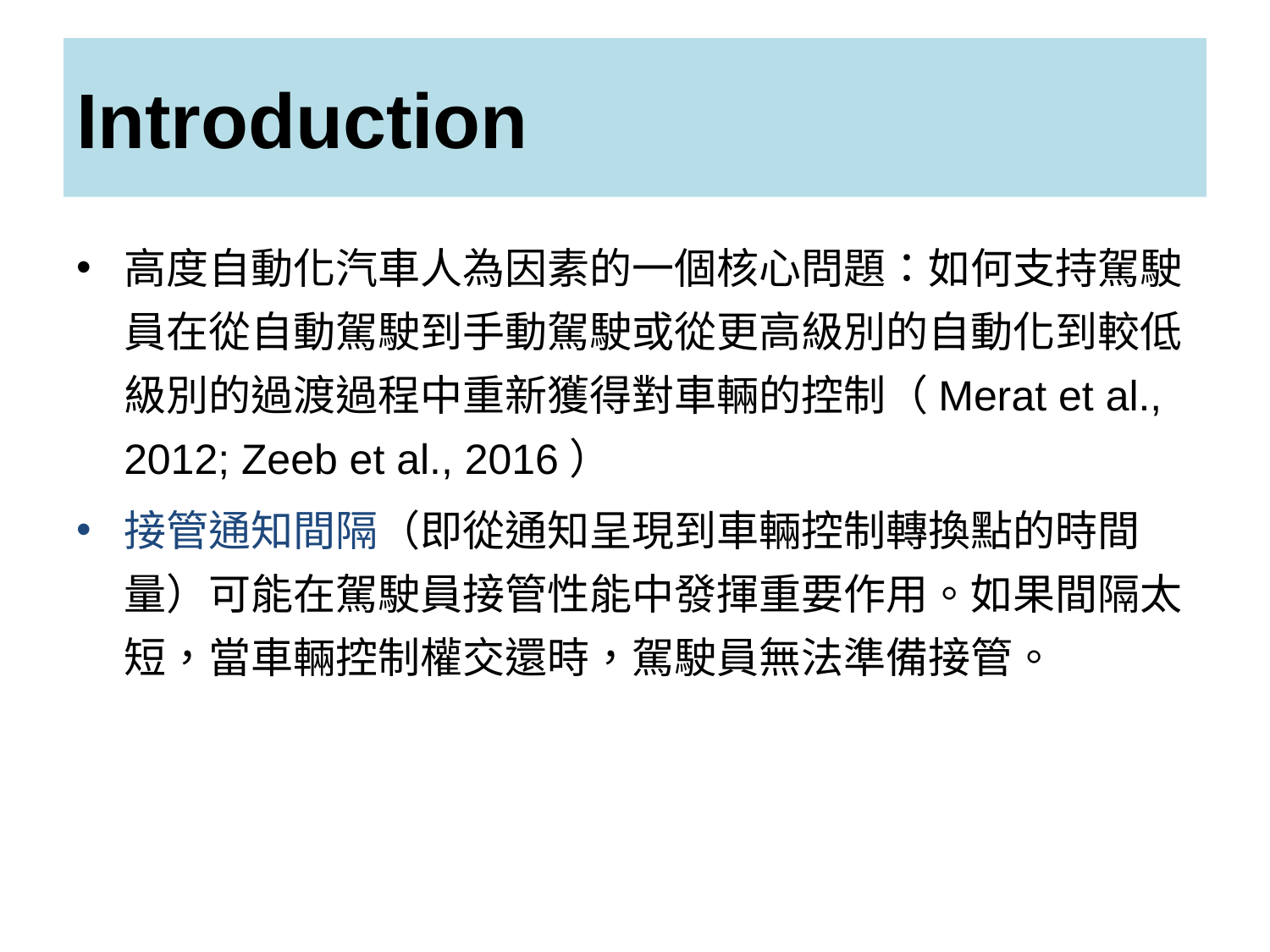

# Introduction
高度自動化汽車人為因素的一個核心問題：如何支持駕駛員在從自動駕駛到手動駕駛或從更高級別的自動化到較低級別的過渡過程中重新獲得對車輛的控制（Merat et al., 2012; Zeeb et al., 2016）
接管通知間隔（即從通知呈現到車輛控制轉換點的時間量）可能在駕駛員接管性能中發揮重要作用。如果間隔太短，當車輛控制權交還時，駕駛員無法準備接管。